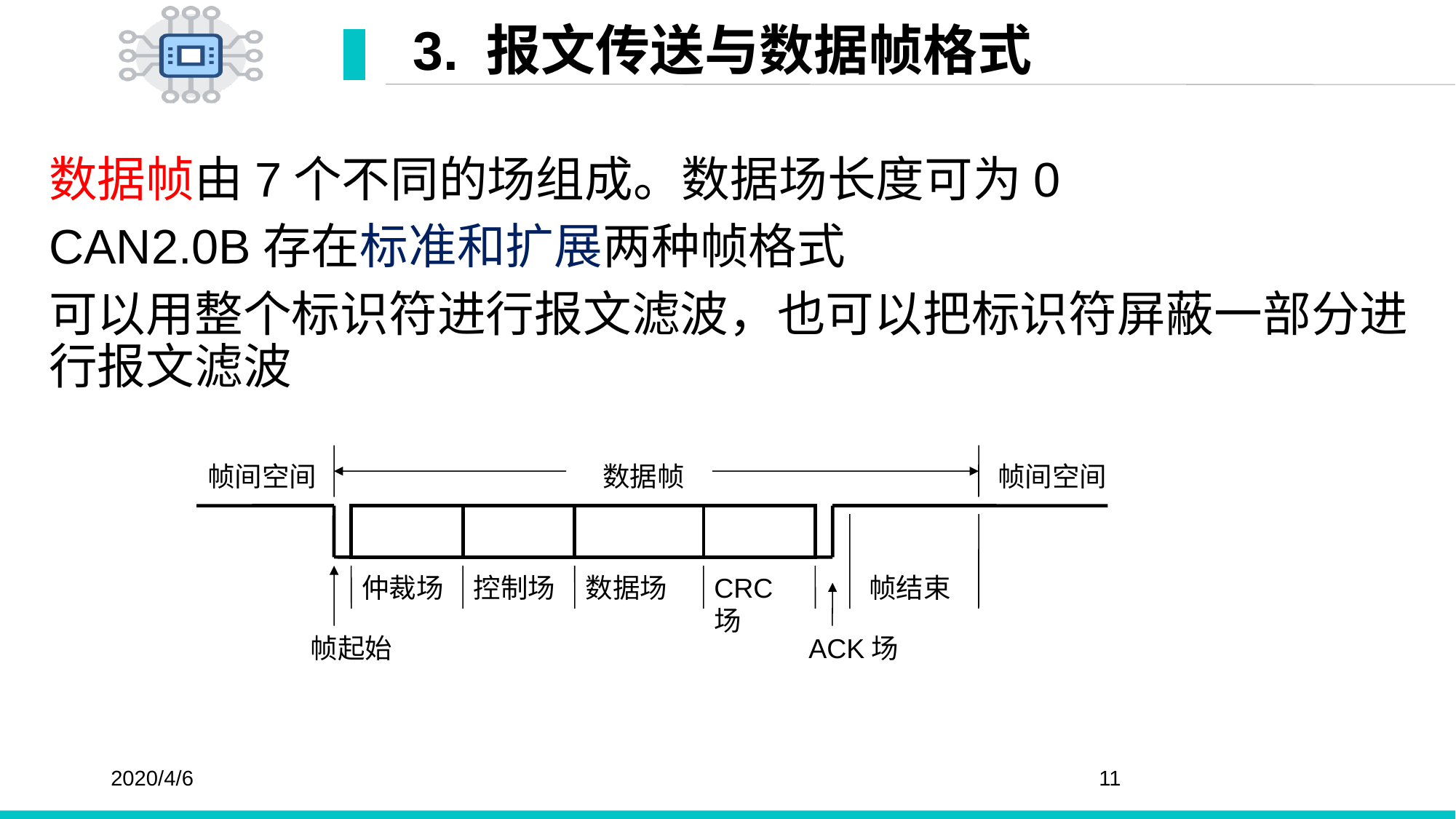

# 3. 报文传送与数据帧格式
数据帧由7个不同的场组成。数据场长度可为0
CAN2.0B存在标准和扩展两种帧格式
可以用整个标识符进行报文滤波，也可以把标识符屏蔽一部分进行报文滤波

帧间空间
数据帧
帧间空间

仲裁场

控制场

数据场

CRC场

帧结束

帧起始
ACK场
2020/4/6
11